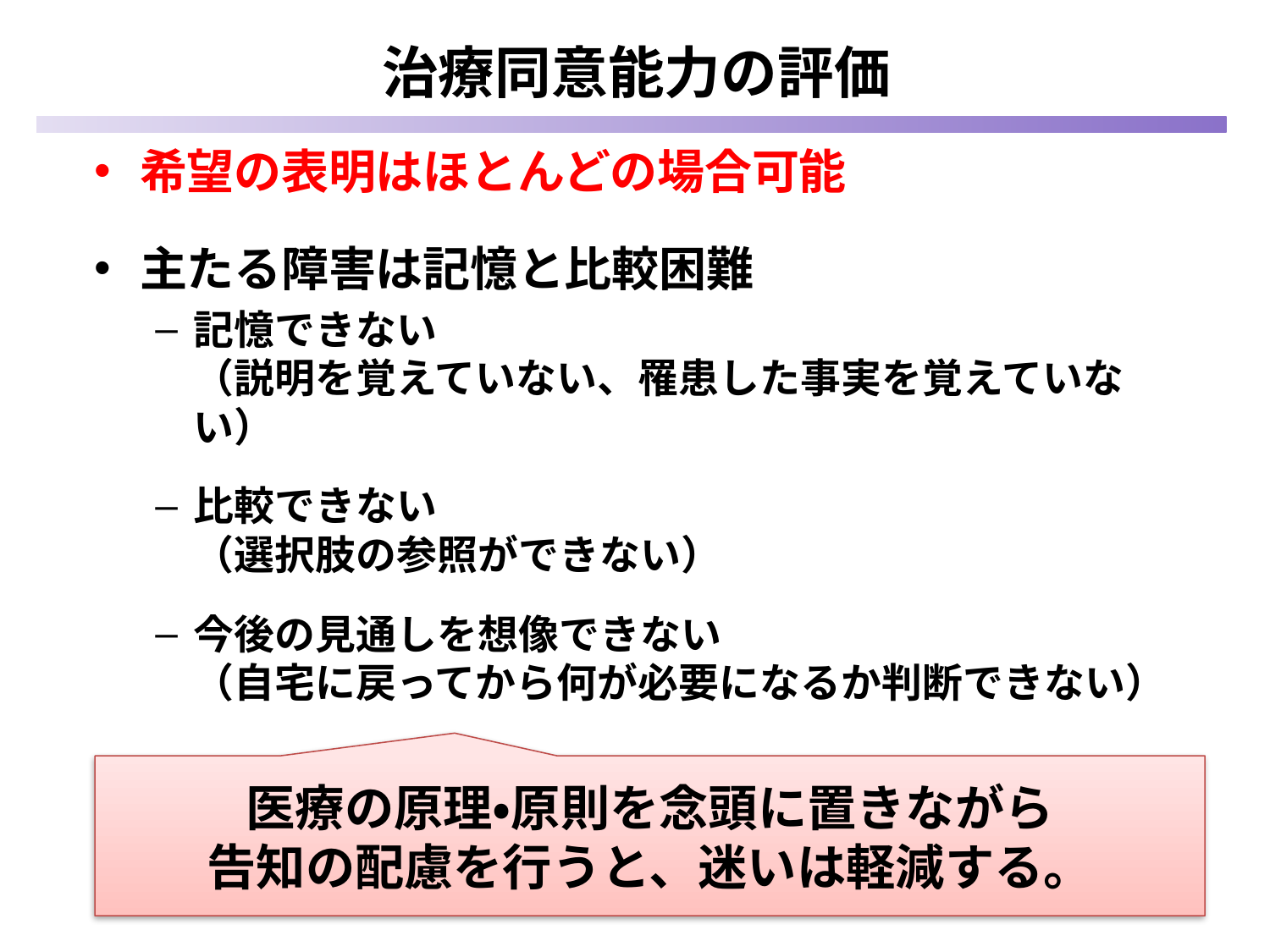

# 治療同意能力の評価

希望の表明はほとんどの場合可能
主たる障害は記憶と比較困難
記憶できない
（説明を覚えていない、罹患した事実を覚えていない）
比較できない
（選択肢の参照ができない）
今後の見通しを想像できない
（自宅に戻ってから何が必要になるか判断できない）
医療の原理・原則を念頭に置きながら
告知の配慮を行うと、迷いは軽減する。